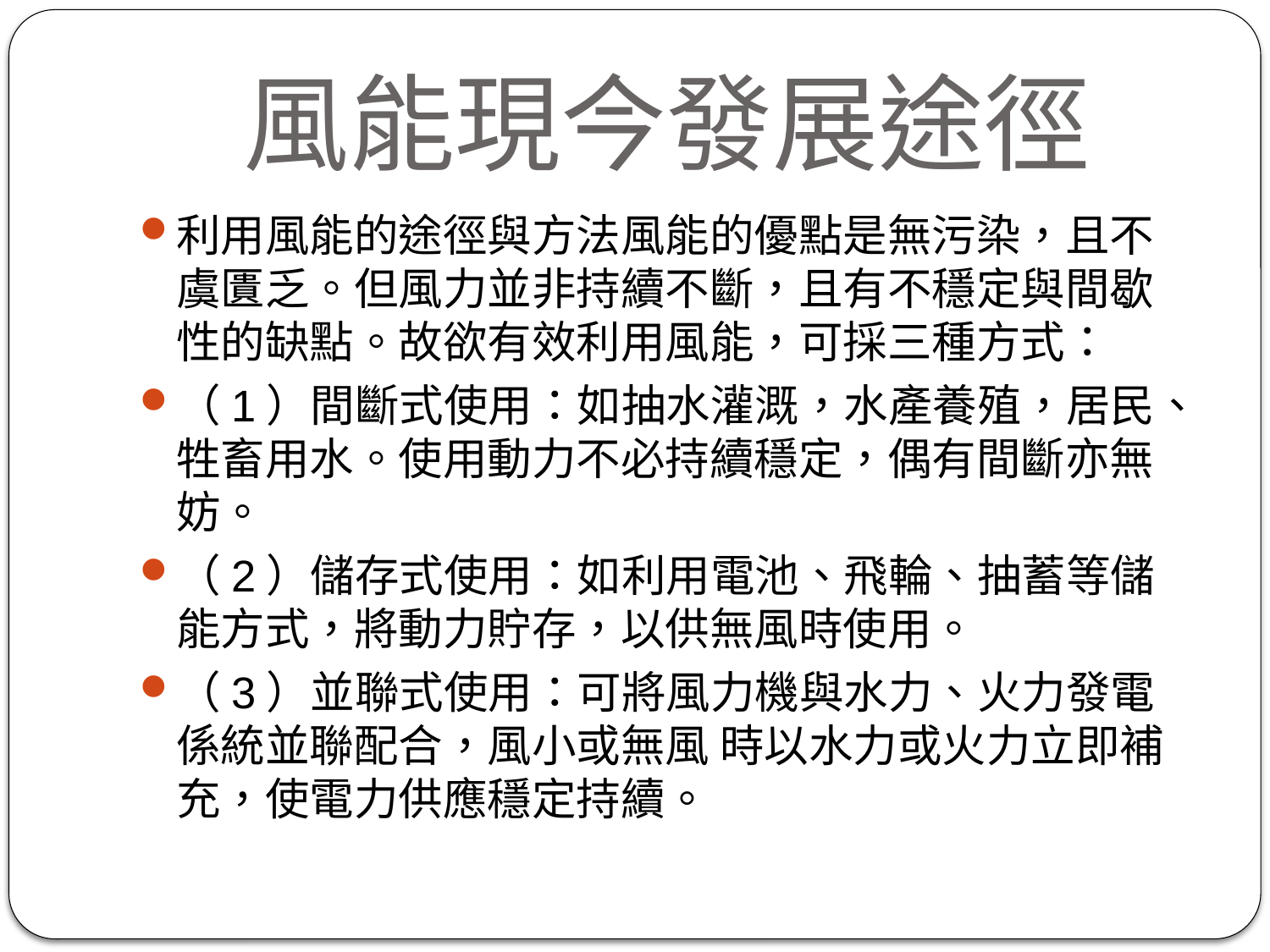

# 風能現今發展途徑
利用風能的途徑與方法風能的優點是無污染，且不虞匱乏。但風力並非持續不斷，且有不穩定與間歇性的缺點。故欲有效利用風能，可採三種方式：
（1）間斷式使用：如抽水灌溉，水產養殖，居民、牲畜用水。使用動力不必持續穩定，偶有間斷亦無妨。
（2）儲存式使用：如利用電池、飛輪、抽蓄等儲能方式，將動力貯存，以供無風時使用。
（3）並聯式使用：可將風力機與水力、火力發電係統並聯配合，風小或無風 時以水力或火力立即補充，使電力供應穩定持續。